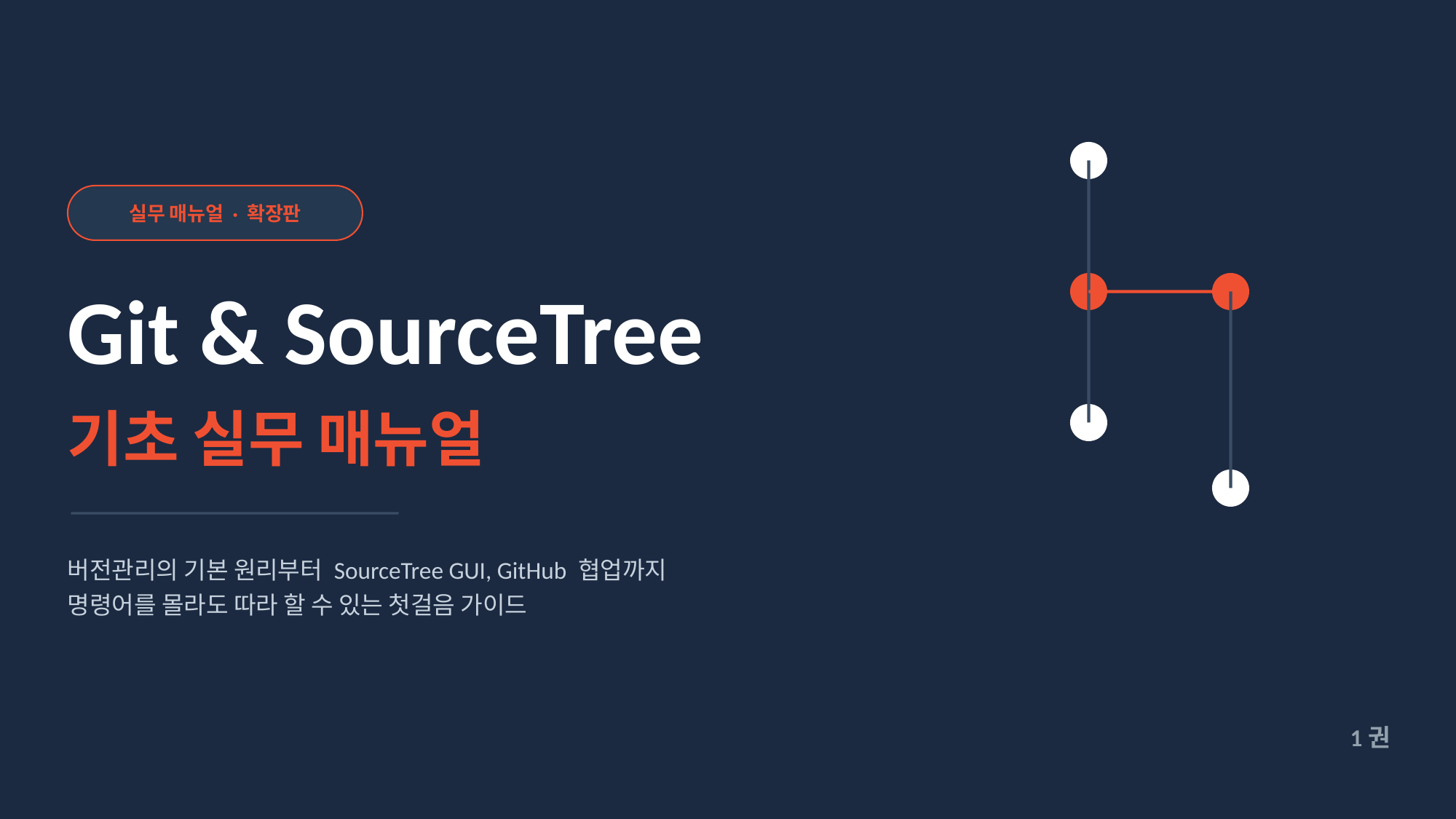

실무 매뉴얼 · 확장판
Git & SourceTree

기초 실무 매뉴얼

버전관리의 기본 원리부터 SourceTree GUI, GitHub 협업까지
명령어를 몰라도 따라 할 수 있는 첫걸음 가이드
1권